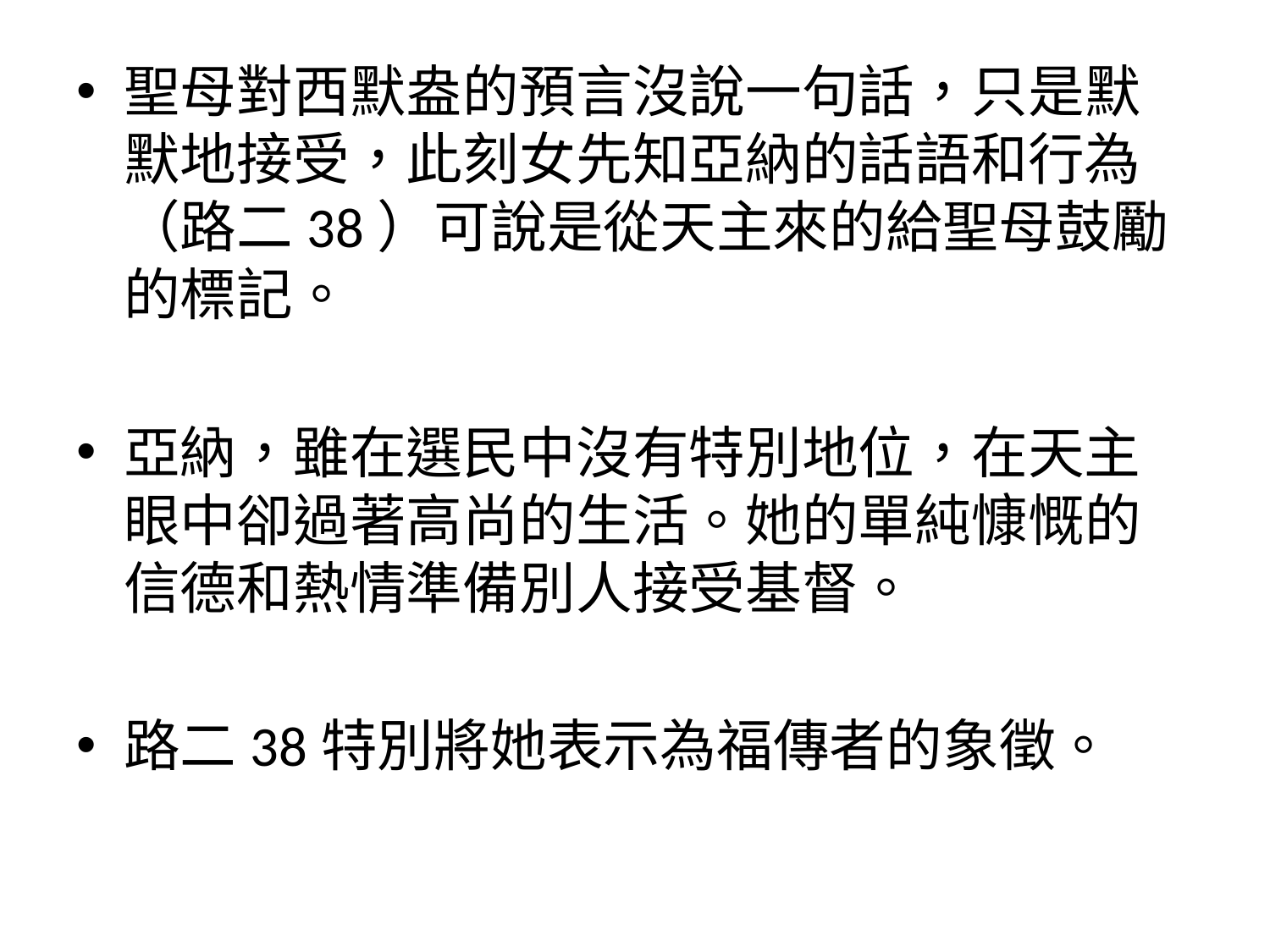

#
聖母對西默盎的預言沒說一句話，只是默默地接受，此刻女先知亞納的話語和行為（路二38）可說是從天主來的給聖母鼓勵的標記。

亞納，雖在選民中沒有特別地位，在天主眼中卻過著高尚的生活。她的單純慷慨的信德和熱情準備別人接受基督。

路二38特別將她表示為福傳者的象徵。